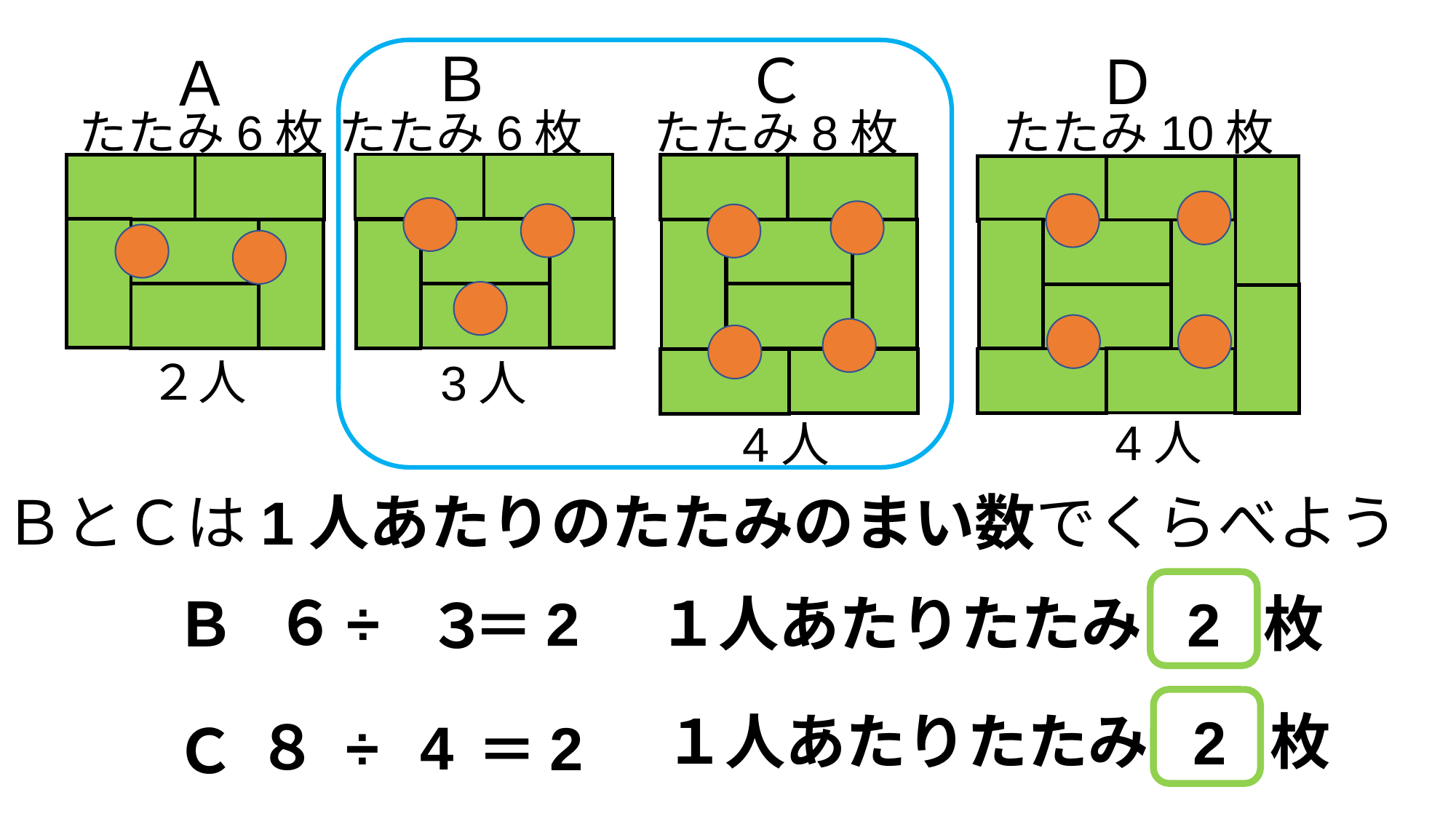

Ｂ
Ｃ
Ｄ
Ａ

たたみ6枚
たたみ6枚
たたみ8枚
たたみ10枚

２人
3人

4人
4人
ＢとＣは1人あたりのたたみのまい数でくらべよう

６
÷
2
１人あたりたたみ　　枚
Ｂ
2
３
＝

１人あたりたたみ　　枚
2
８
÷
4
2
＝
Ｃ